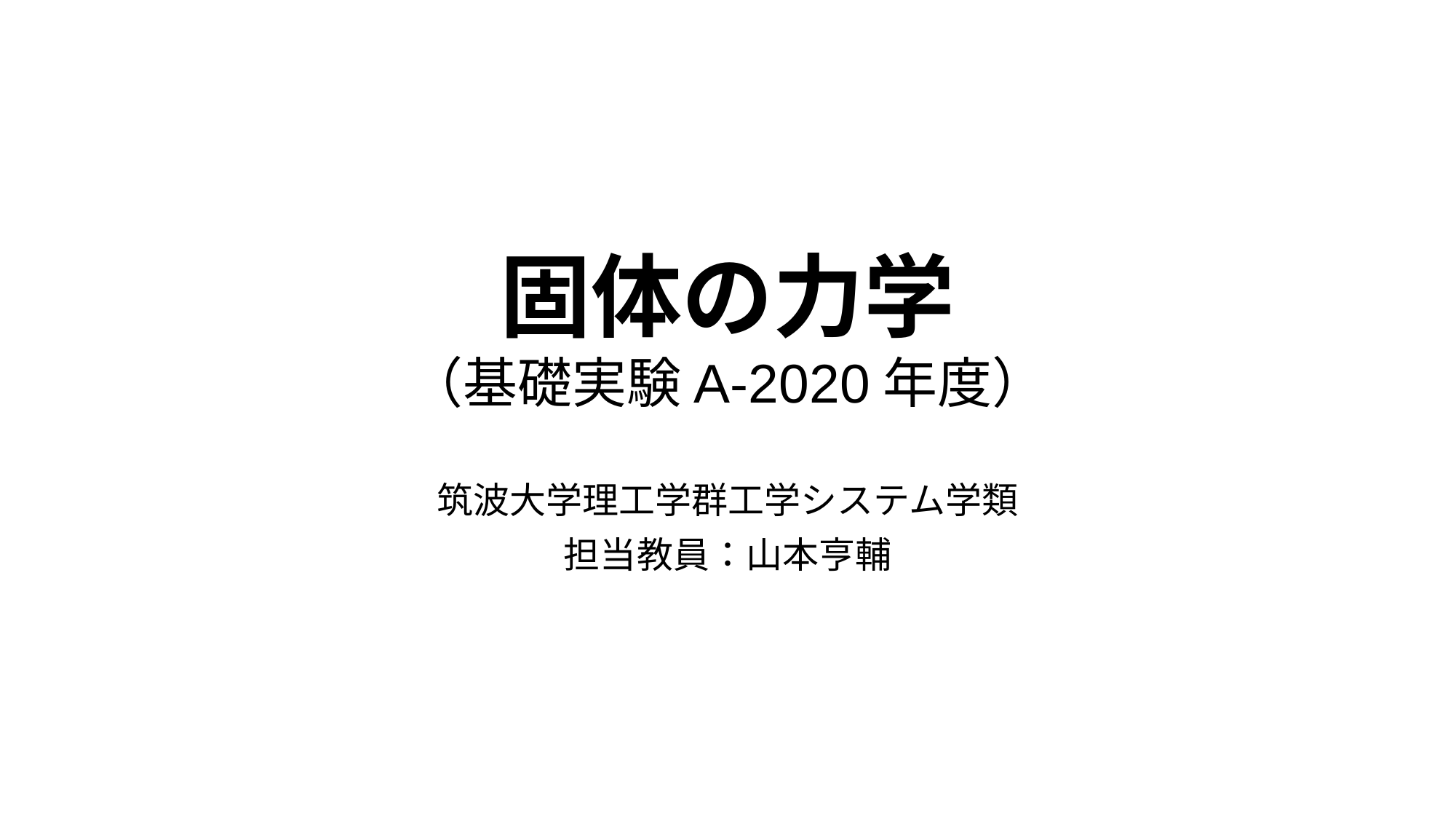

# 固体の力学 （基礎実験A-2020年度）
筑波大学理工学群工学システム学類
担当教員：山本亨輔